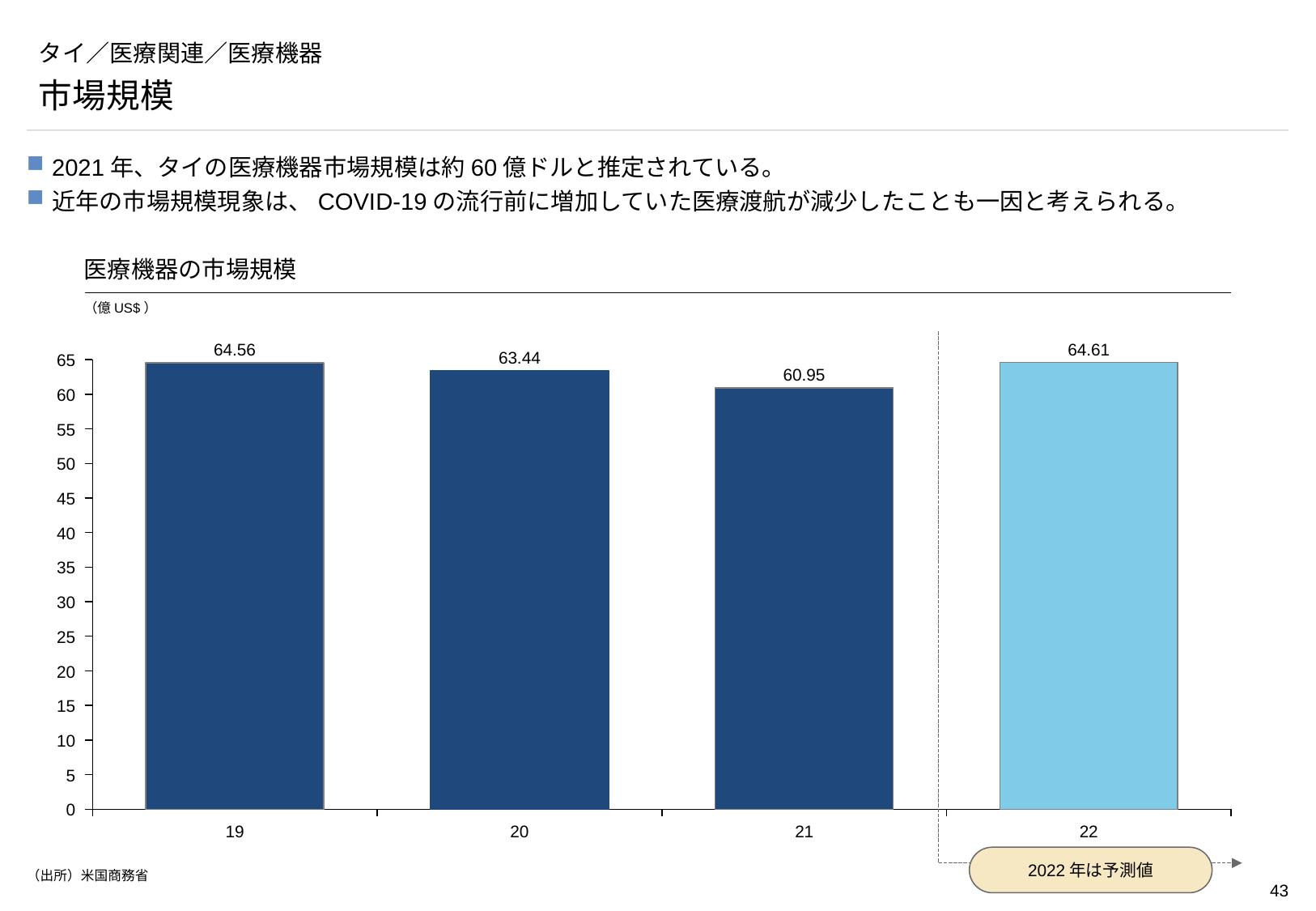

# タイ／医療関連／医療機器
市場規模
2021年、タイの医療機器市場規模は約60億ドルと推定されている。
近年の市場規模現象は、COVID-19の流行前に増加していた医療渡航が減少したことも一因と考えられる。
医療機器の市場規模
（億US$）

2022年は予測値
64.61
64.56
63.44

### Chart

| Category |  |
|---|---|
65
60.95
60
55
50
45
40
35
30
25
20
15
10
5
0
19
20
21
22
（出所）米国商務省